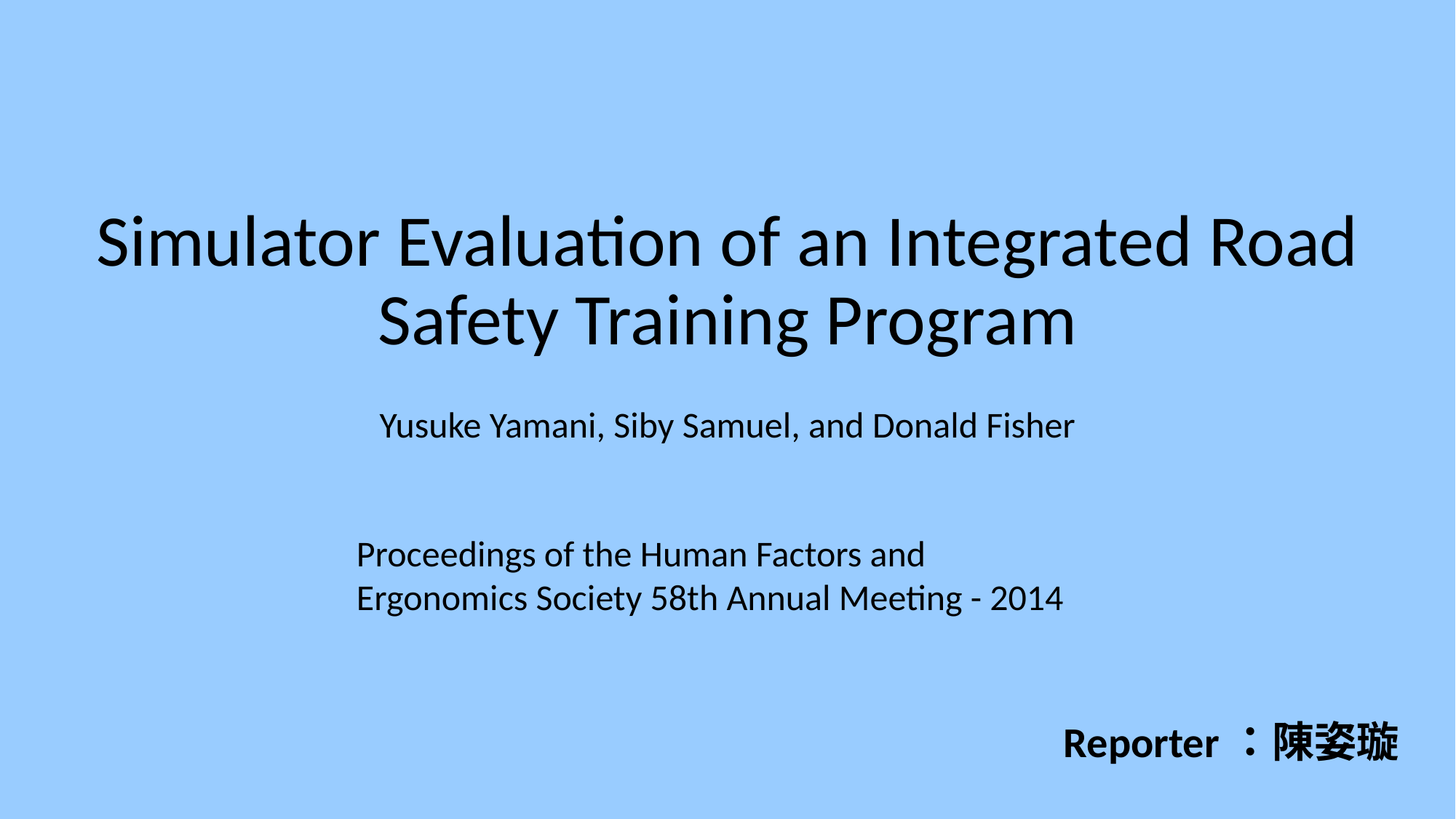

# Simulator Evaluation of an Integrated Road Safety Training Program
Yusuke Yamani, Siby Samuel, and Donald Fisher
Proceedings of the Human Factors and Ergonomics Society 58th Annual Meeting - 2014
Reporter：陳姿璇